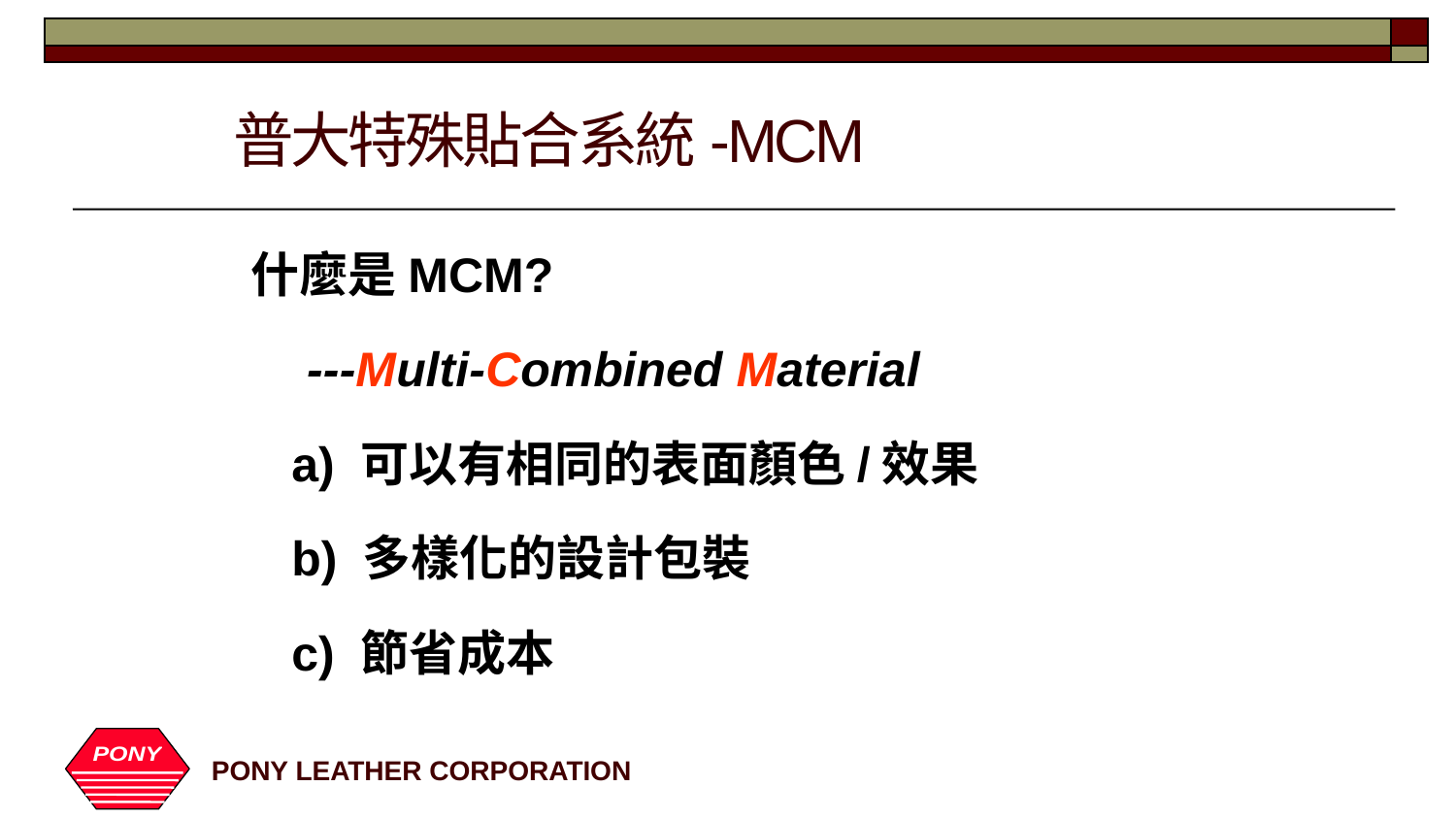

普大特殊貼合系統-MCM
什麼是MCM?
	---Multi-Combined Material
   a) 可以有相同的表面顏色/效果
   b) 多樣化的設計包裝
   c) 節省成本